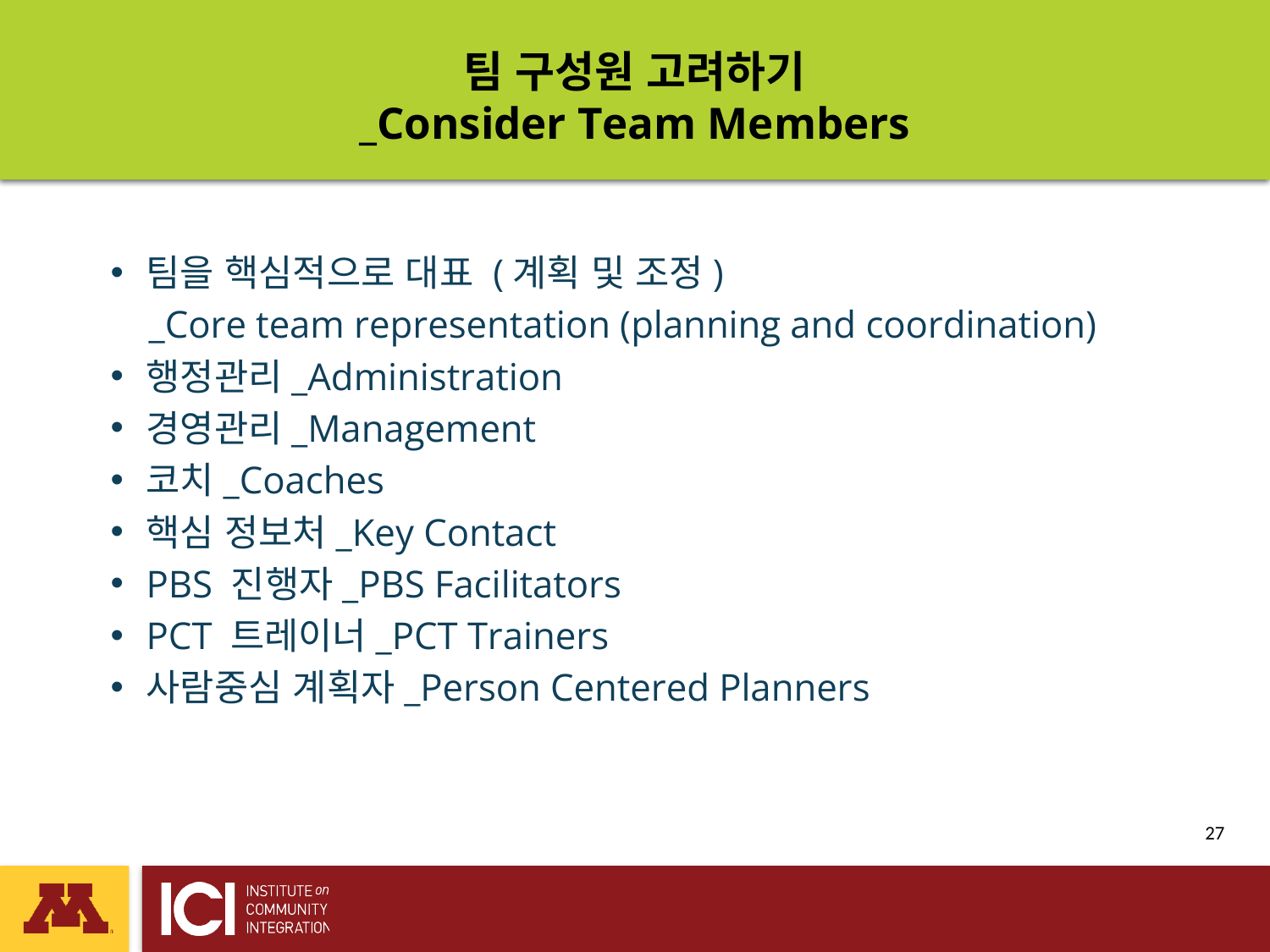

# 팀 구성원 고려하기 _Consider Team Members
팀을 핵심적으로 대표 (계획 및 조정)
    _Core team representation (planning and coordination)
행정관리_Administration
경영관리_Management
코치_Coaches
핵심 정보처_Key Contact
PBS 진행자_PBS Facilitators
PCT 트레이너_PCT Trainers
사람중심 계획자_Person Centered Planners

                                                                                                                                                                                                                                                                     27